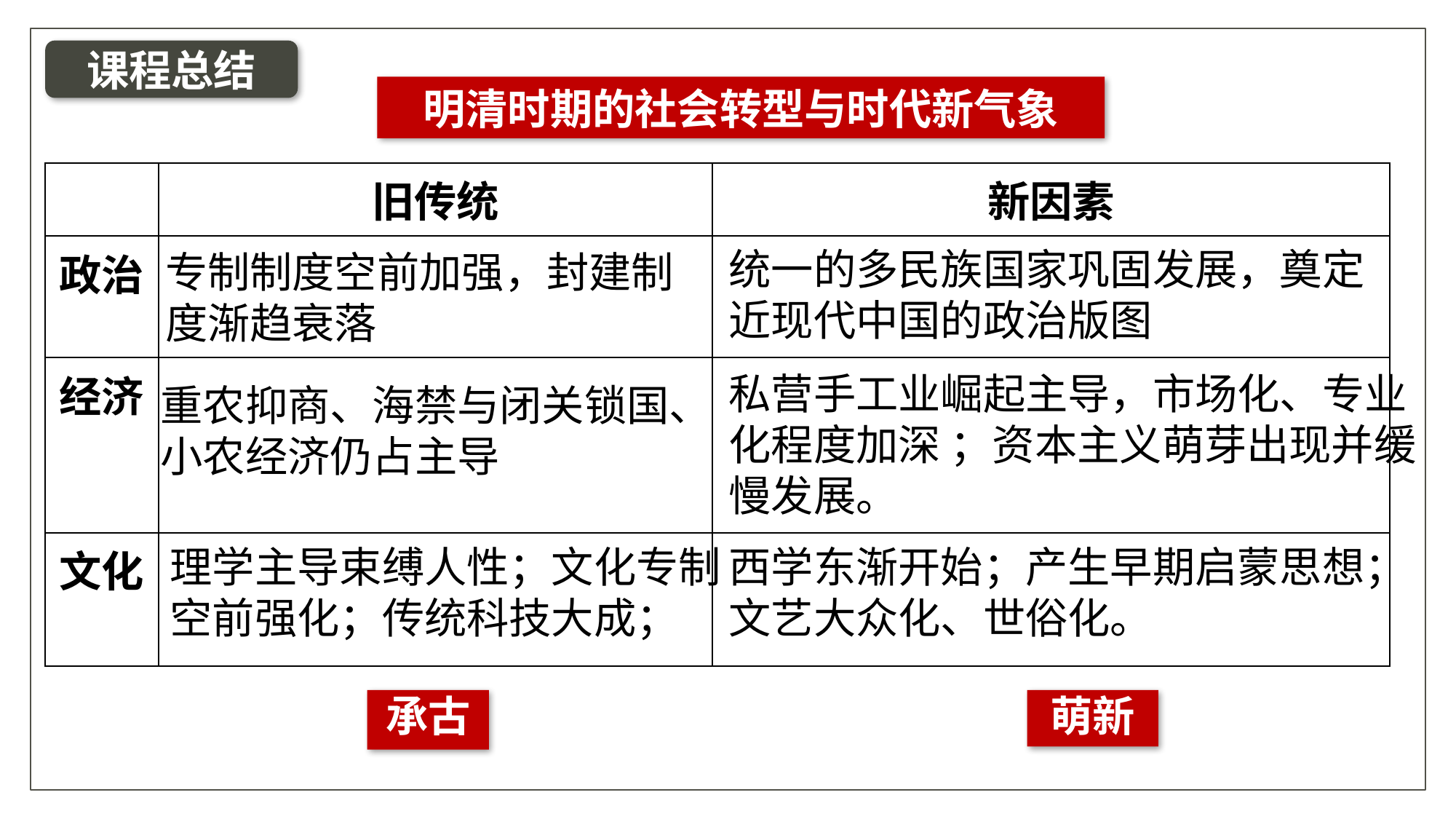

课程总结
明清时期的社会转型与时代新气象
|  | 旧传统 | 新因素 |
| --- | --- | --- |
| 政治 |  |  |
| 经济 |  |  |
| 文化 |  |  |
统一的多民族国家巩固发展，奠定近现代中国的政治版图
专制制度空前加强，封建制度渐趋衰落
私营手工业崛起主导，市场化、专业化程度加深 ；资本主义萌芽出现并缓慢发展。
重农抑商、海禁与闭关锁国、小农经济仍占主导
理学主导束缚人性；文化专制空前强化；传统科技大成；
西学东渐开始；产生早期启蒙思想；文艺大众化、世俗化。
承古
萌新